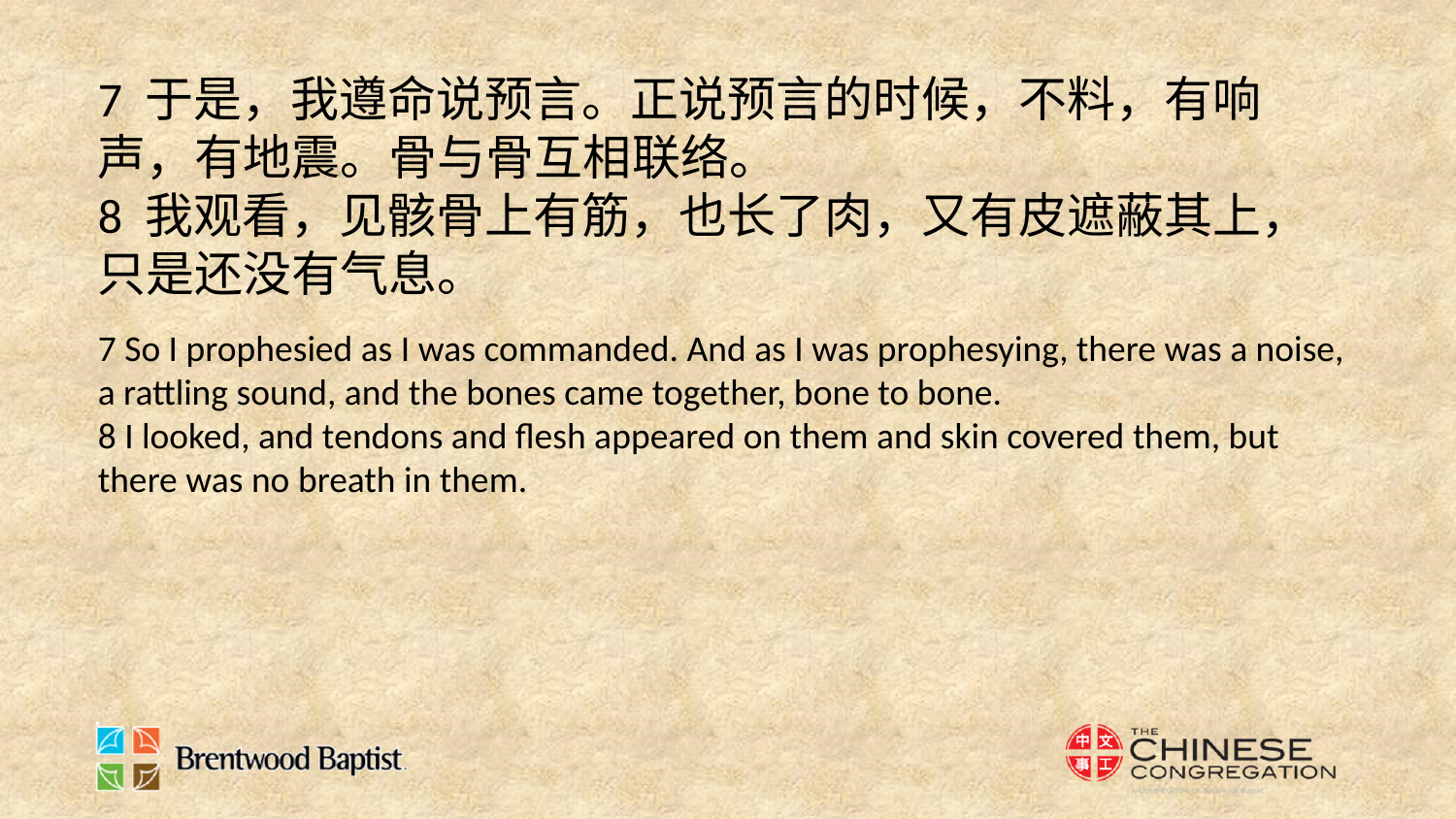

7 于是，我遵命说预言。正说预言的时候，不料，有响声，有地震。骨与骨互相联络。
8 我观看，见骸骨上有筋，也长了肉，又有皮遮蔽其上，只是还没有气息。

7 So I prophesied as I was commanded. And as I was prophesying, there was a noise, a rattling sound, and the bones came together, bone to bone.
8 I looked, and tendons and flesh appeared on them and skin covered them, but there was no breath in them.